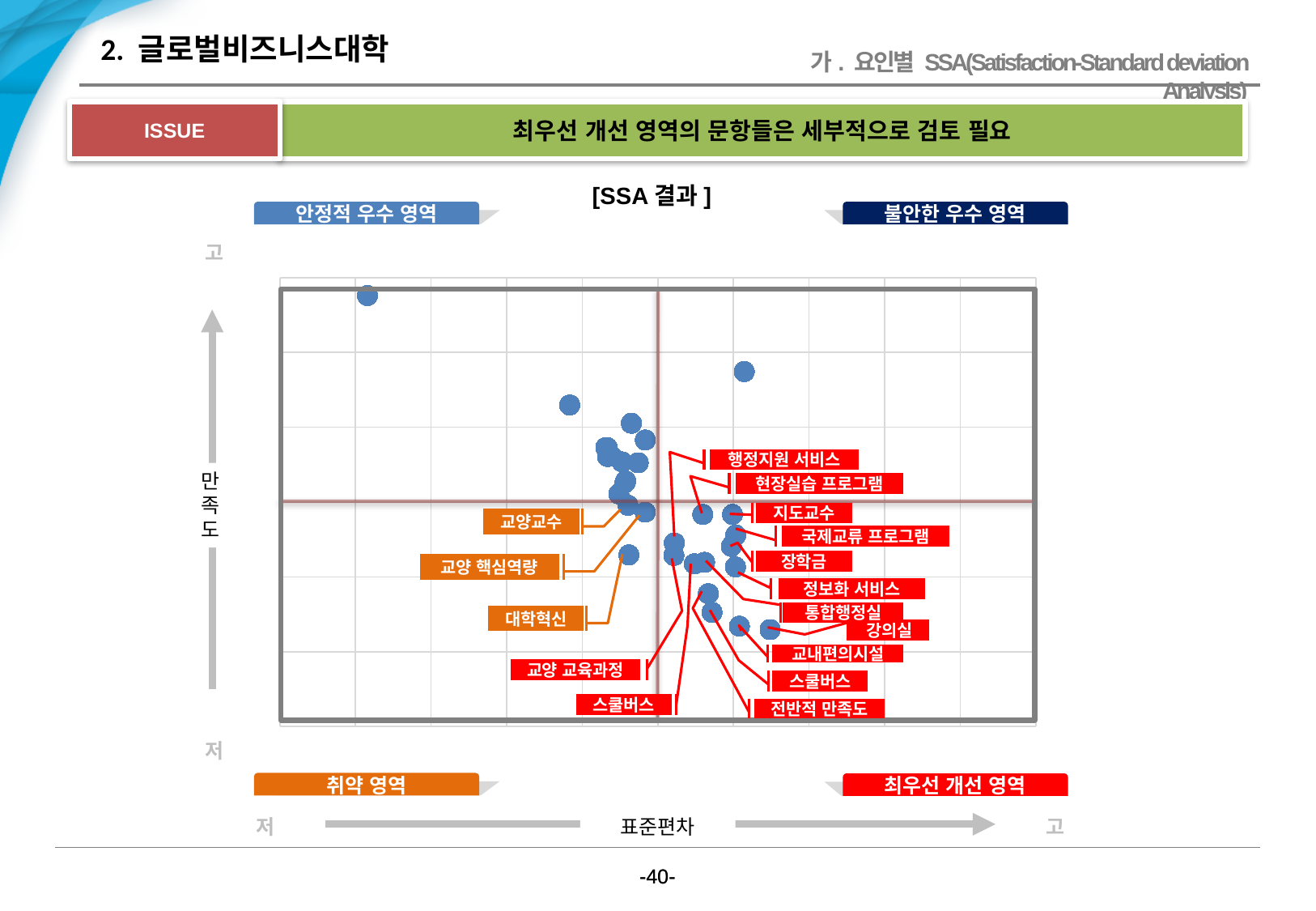

# 2. 글로벌비즈니스대학
가. 요인별 SSA(Satisfaction-Standard deviation Analysis)
ISSUE
최우선 개선 영역의 문항들은 세부적으로 검토 필요
[SSA결과]
안정적 우수 영역

불안한 우수 영역

고

### Chart

| Category | Y 값 |
|---|---|
만
족
도
지도교수
장학금
정보화 서비스
대학혁신
저
취약 영역

최우선 개선 영역

저
고
표준편차
행정지원 서비스
현장실습 프로그램
교양교수
국제교류 프로그램
교양 핵심역량
통합행정실
강의실
교내편의시설
교양 교육과정
스쿨버스
스쿨버스
전반적 만족도
-40-
-40-